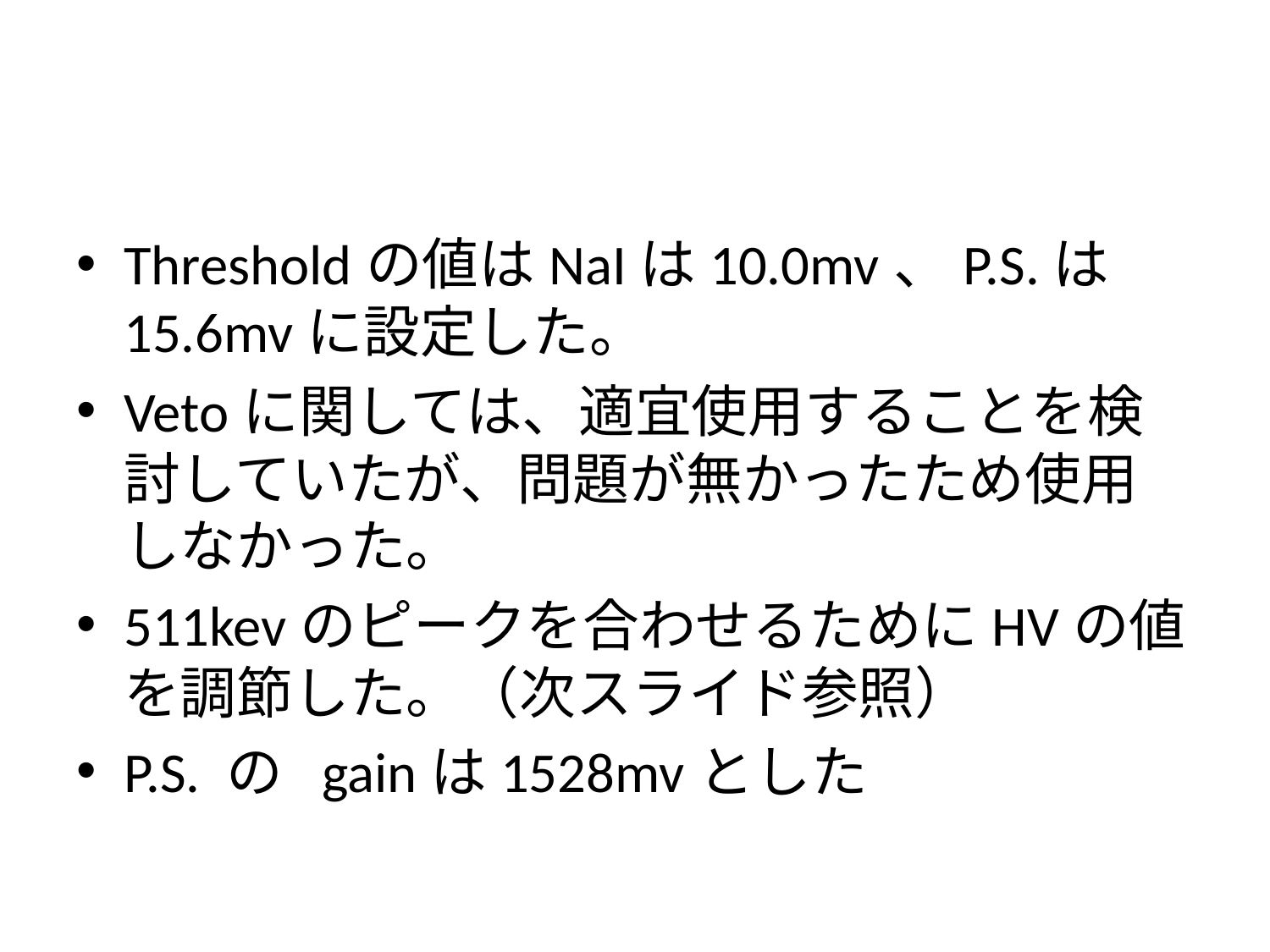

#
Thresholdの値はNaIは10.0mv、P.S.は15.6mvに設定した。
Vetoに関しては、適宜使用することを検討していたが、問題が無かったため使用しなかった。
511kevのピークを合わせるためにHVの値を調節した。（次スライド参照）
P.S. の  gainは1528mvとした